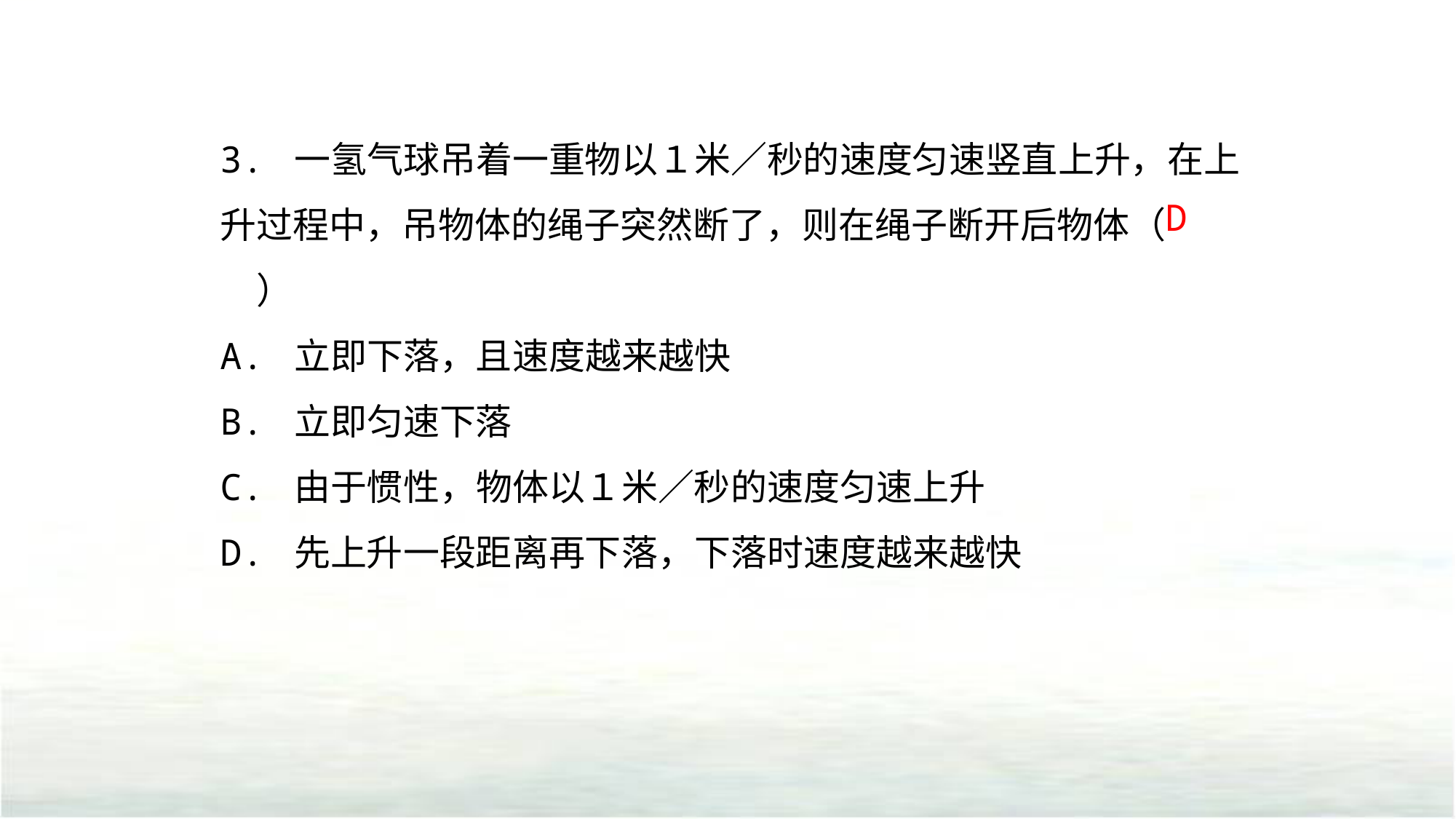

3. 一氢气球吊着一重物以１米／秒的速度匀速竖直上升，在上升过程中，吊物体的绳子突然断了，则在绳子断开后物体（　　　）
A. 立即下落，且速度越来越快
B. 立即匀速下落
C. 由于惯性，物体以１米／秒的速度匀速上升
D. 先上升一段距离再下落，下落时速度越来越快
D